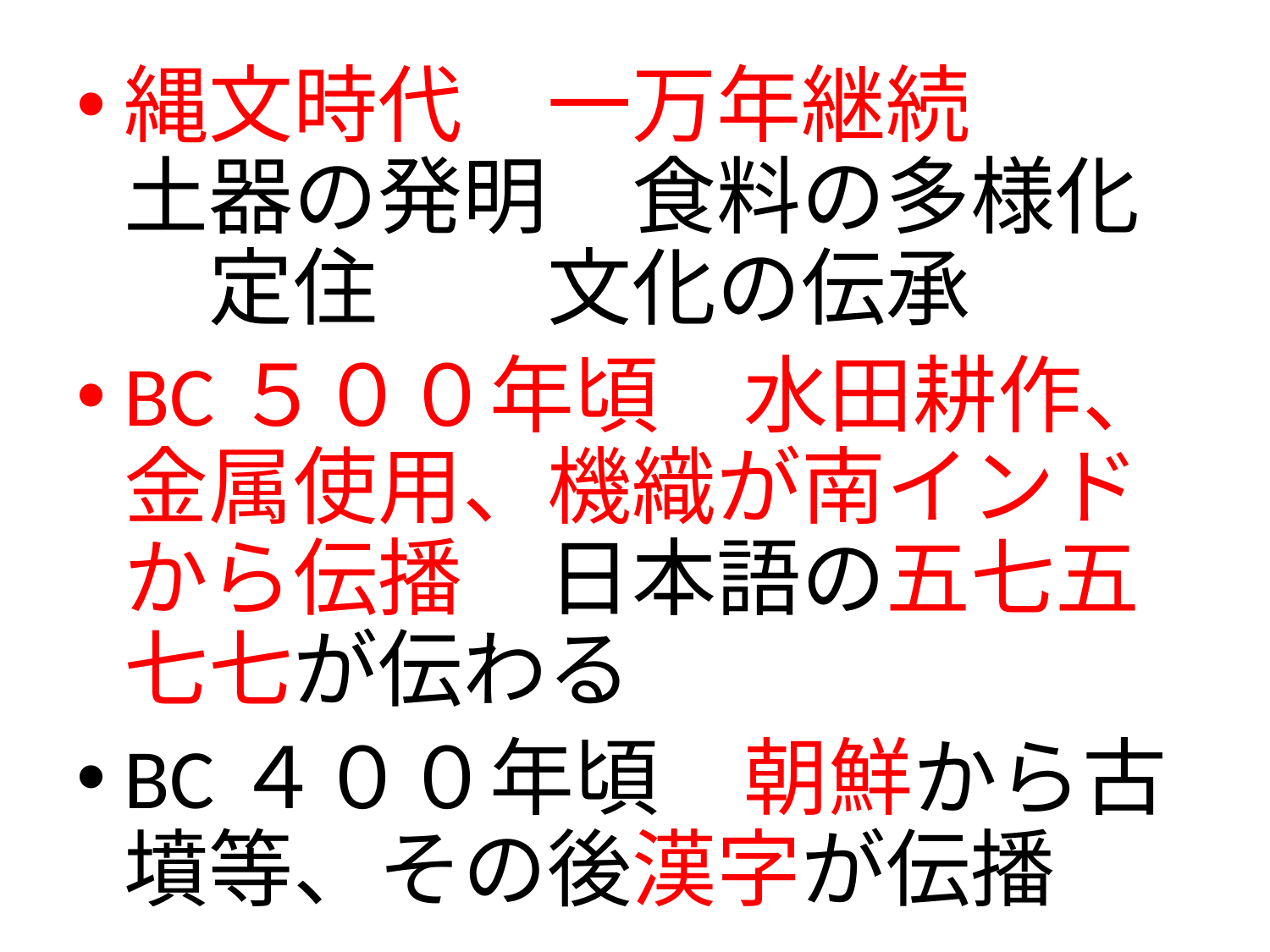

縄文時代　一万年継続　　土器の発明　食料の多様化　定住　　文化の伝承
BC５００年頃　水田耕作、金属使用、機織が南インドから伝播　日本語の五七五七七が伝わる
BC４００年頃　朝鮮から古墳等、その後漢字が伝播